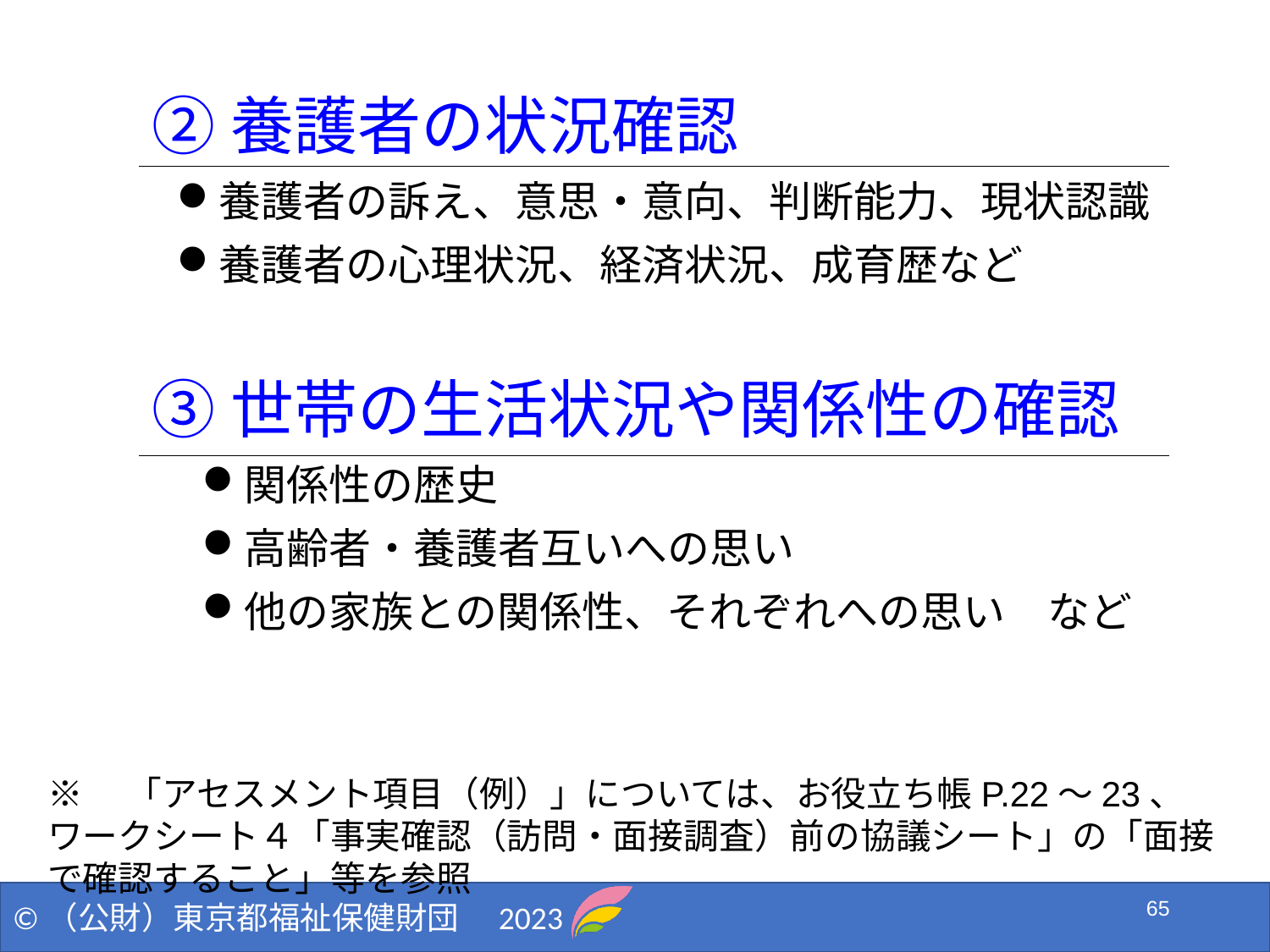

②養護者の状況確認
養護者の訴え、意思・意向、判断能力、現状認識
養護者の心理状況、経済状況、成育歴など

③世帯の生活状況や関係性の確認
関係性の歴史
高齢者・養護者互いへの思い
他の家族との関係性、それぞれへの思い　など
※　「アセスメント項目（例）」については、お役立ち帳P.22～23、ワークシート４「事実確認（訪問・面接調査）前の協議シート」の「面接で確認すること」等を参照
65